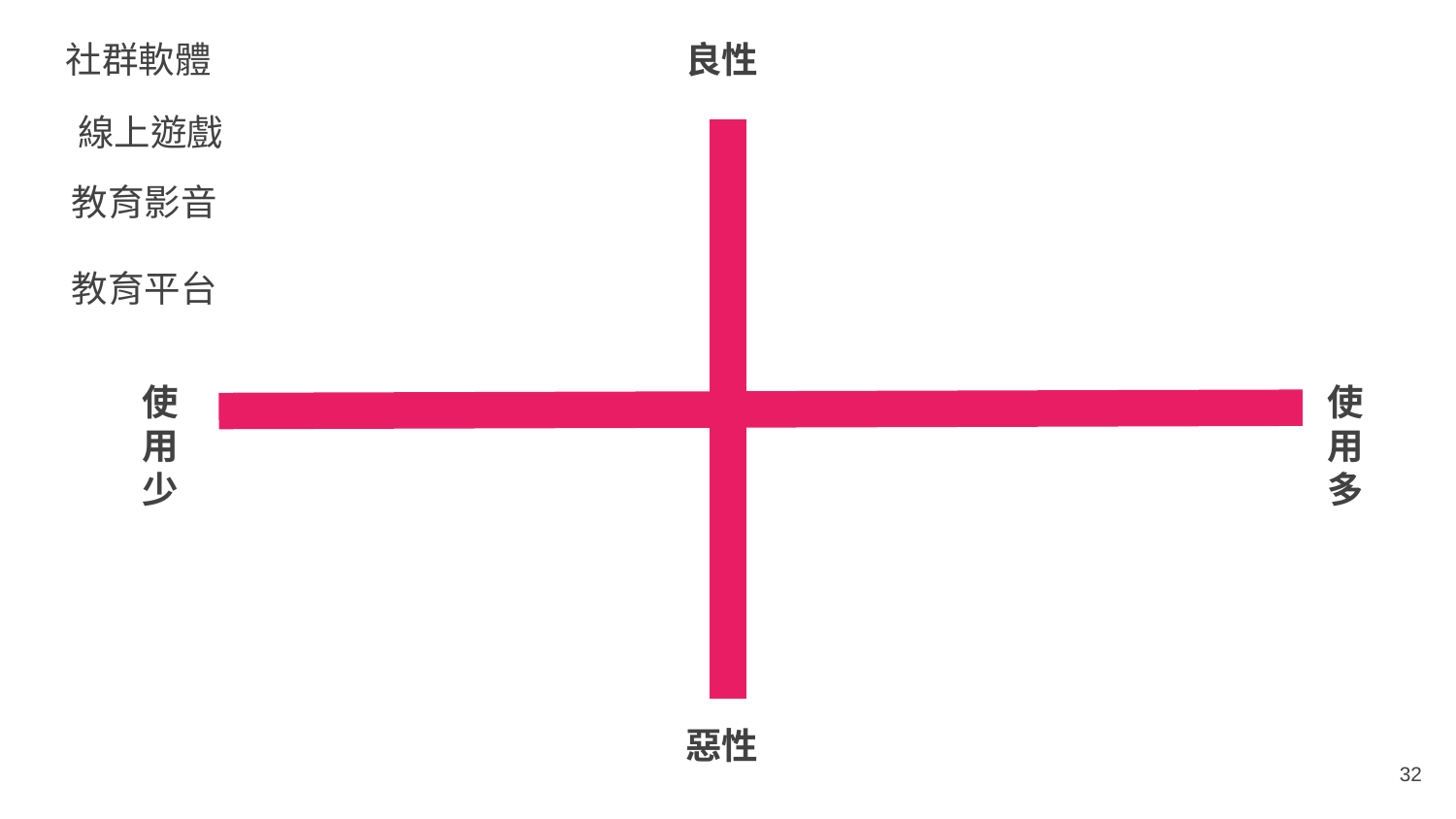

社群軟體
良性
線上遊戲
教育影音
教育平台
使用少
使用多
惡性
32